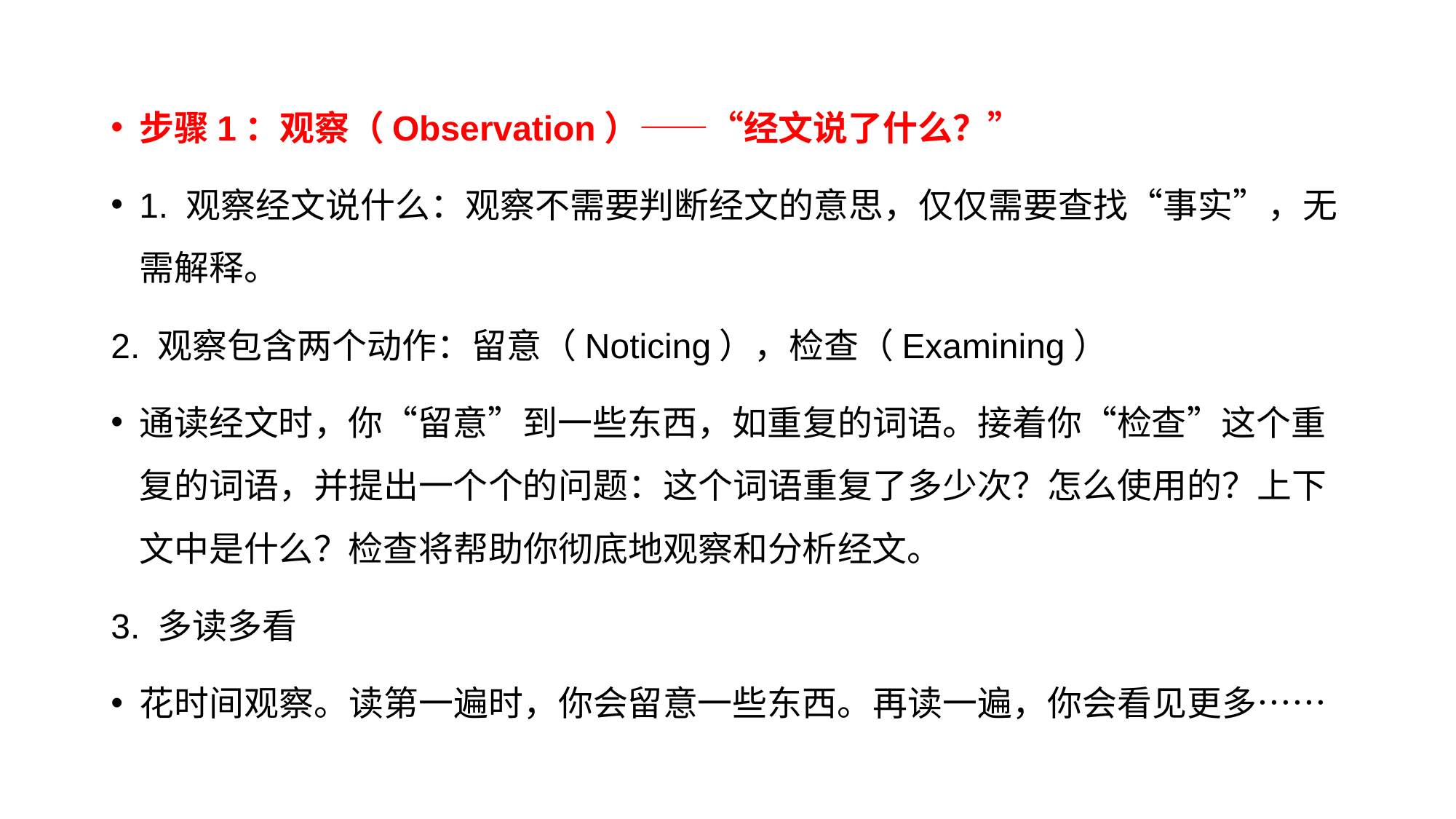

步骤1：观察（Observation）——“经文说了什么？”
1. 观察经文说什么：观察不需要判断经文的意思，仅仅需要查找“事实”，无需解释。
2. 观察包含两个动作：留意（Noticing），检查（Examining）
通读经文时，你“留意”到一些东西，如重复的词语。接着你“检查”这个重复的词语，并提出一个个的问题：这个词语重复了多少次？怎么使用的？上下文中是什么？检查将帮助你彻底地观察和分析经文。
3. 多读多看
花时间观察。读第一遍时，你会留意一些东西。再读一遍，你会看见更多……